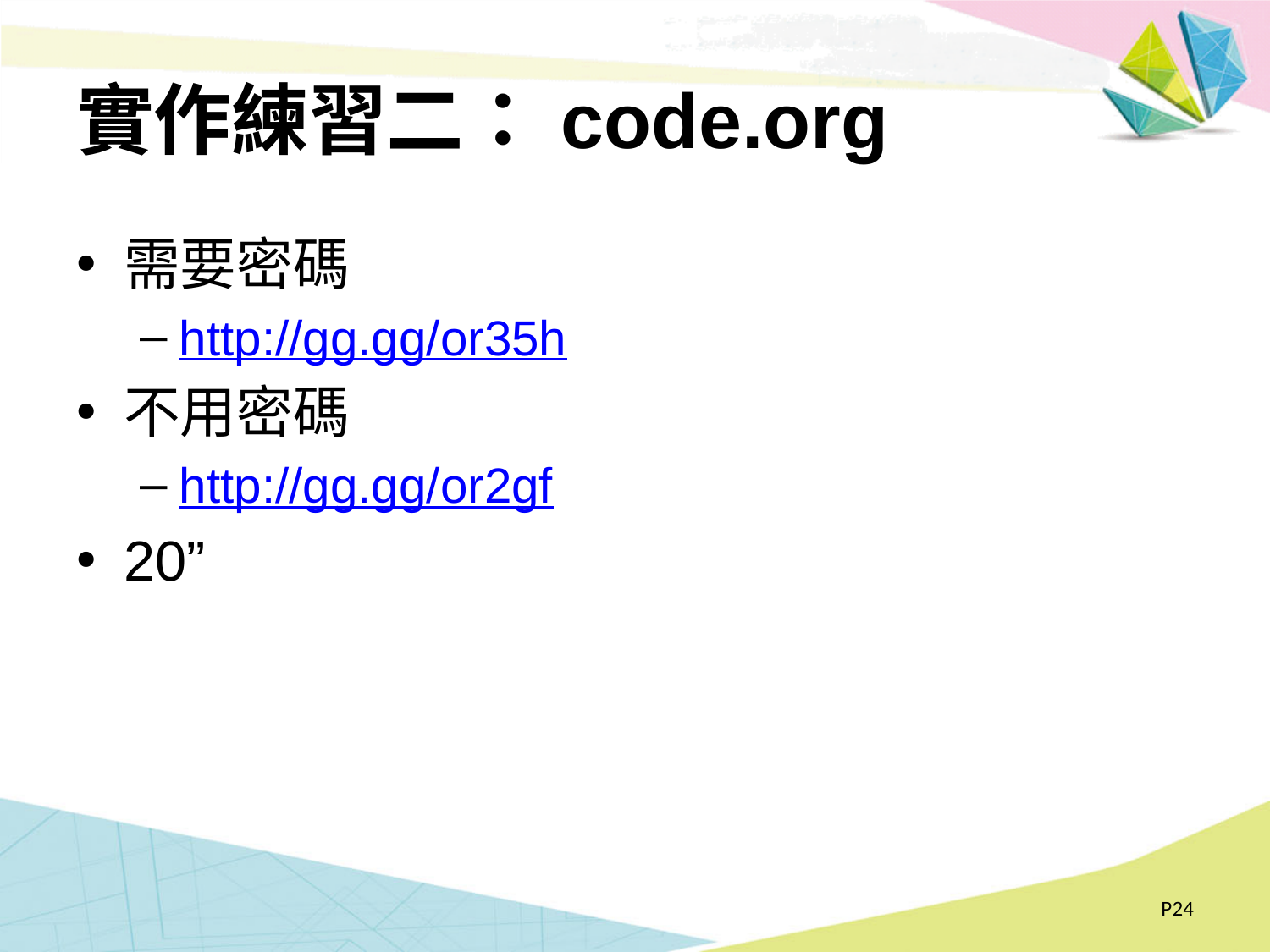

# 實作練習二：code.org
需要密碼
http://gg.gg/or35h
不用密碼
http://gg.gg/or2gf
20”
P24